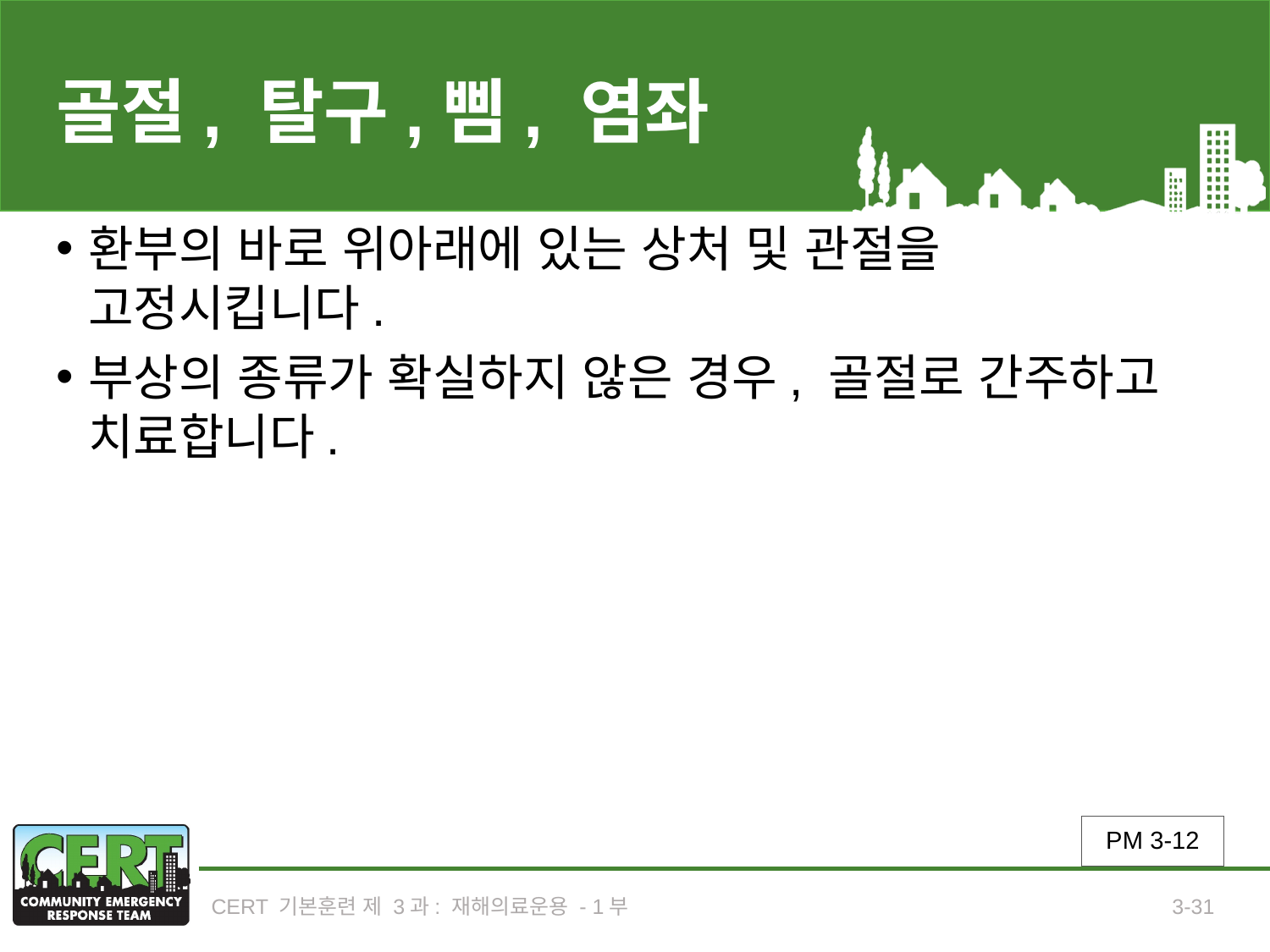

# 골절, 탈구,삠, 염좌
환부의 바로 위아래에 있는 상처 및 관절을 고정시킵니다.
부상의 종류가 확실하지 않은 경우, 골절로 간주하고 치료합니다.
PM 3-12
CERT 기본훈련 제 3과: 재해의료운용 - 1부
3-31